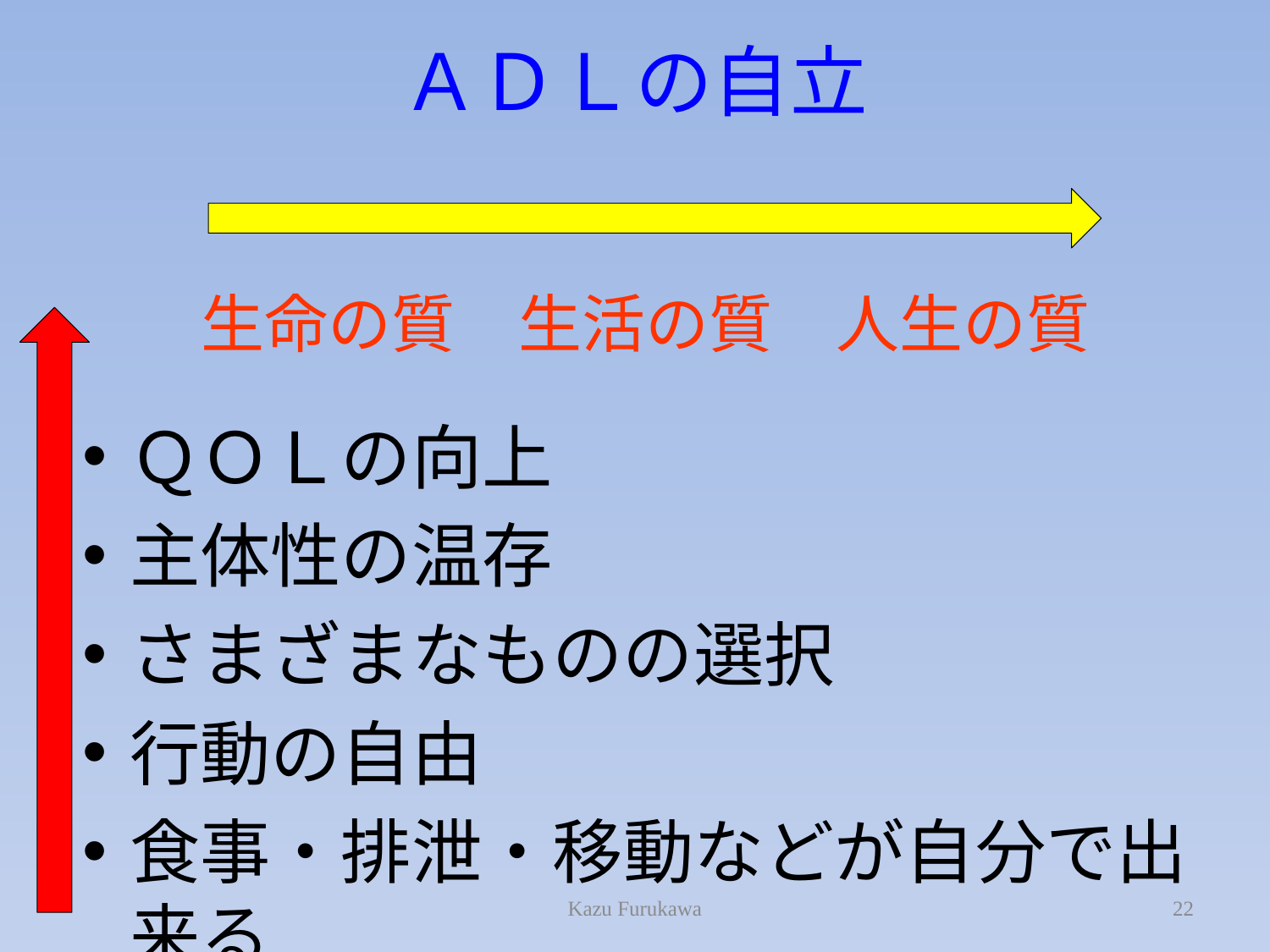

# ＡＤＬの自立

生命の質　生活の質　人生の質

ＱＯＬの向上
主体性の温存
さまざまなものの選択
行動の自由
食事・排泄・移動などが自分で出来る

Kazu Furukawa
22